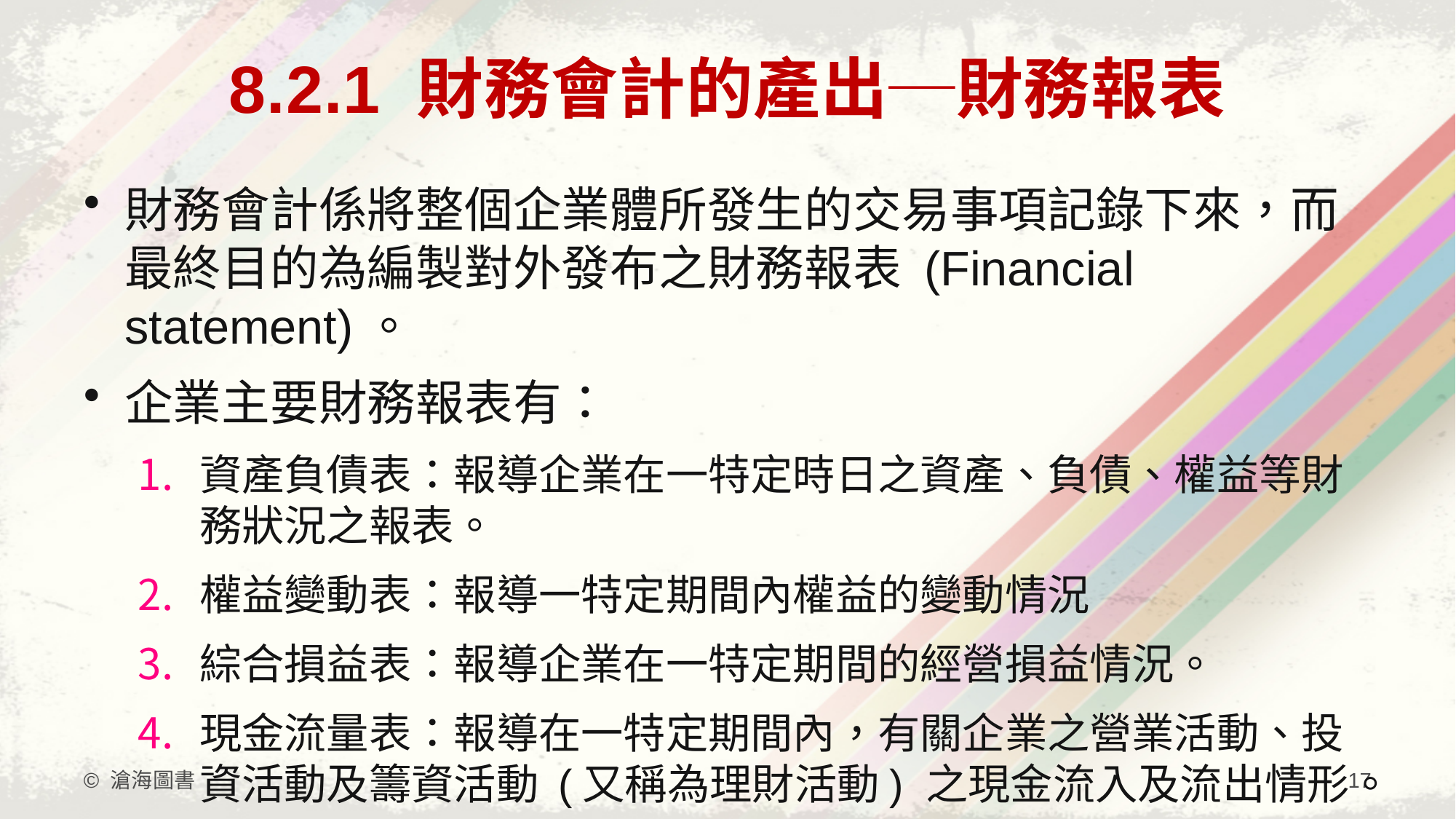

# 8.2.1 財務會計的產出─財務報表
財務會計係將整個企業體所發生的交易事項記錄下來，而最終目的為編製對外發布之財務報表 (Financial statement)。
企業主要財務報表有：
資產負債表：報導企業在一特定時日之資產、負債、權益等財務狀況之報表。
權益變動表：報導一特定期間內權益的變動情況
綜合損益表：報導企業在一特定期間的經營損益情況。
現金流量表：報導在一特定期間內，有關企業之營業活動、投資活動及籌資活動 (又稱為理財活動) 之現金流入及流出情形。

© 滄海圖書
17